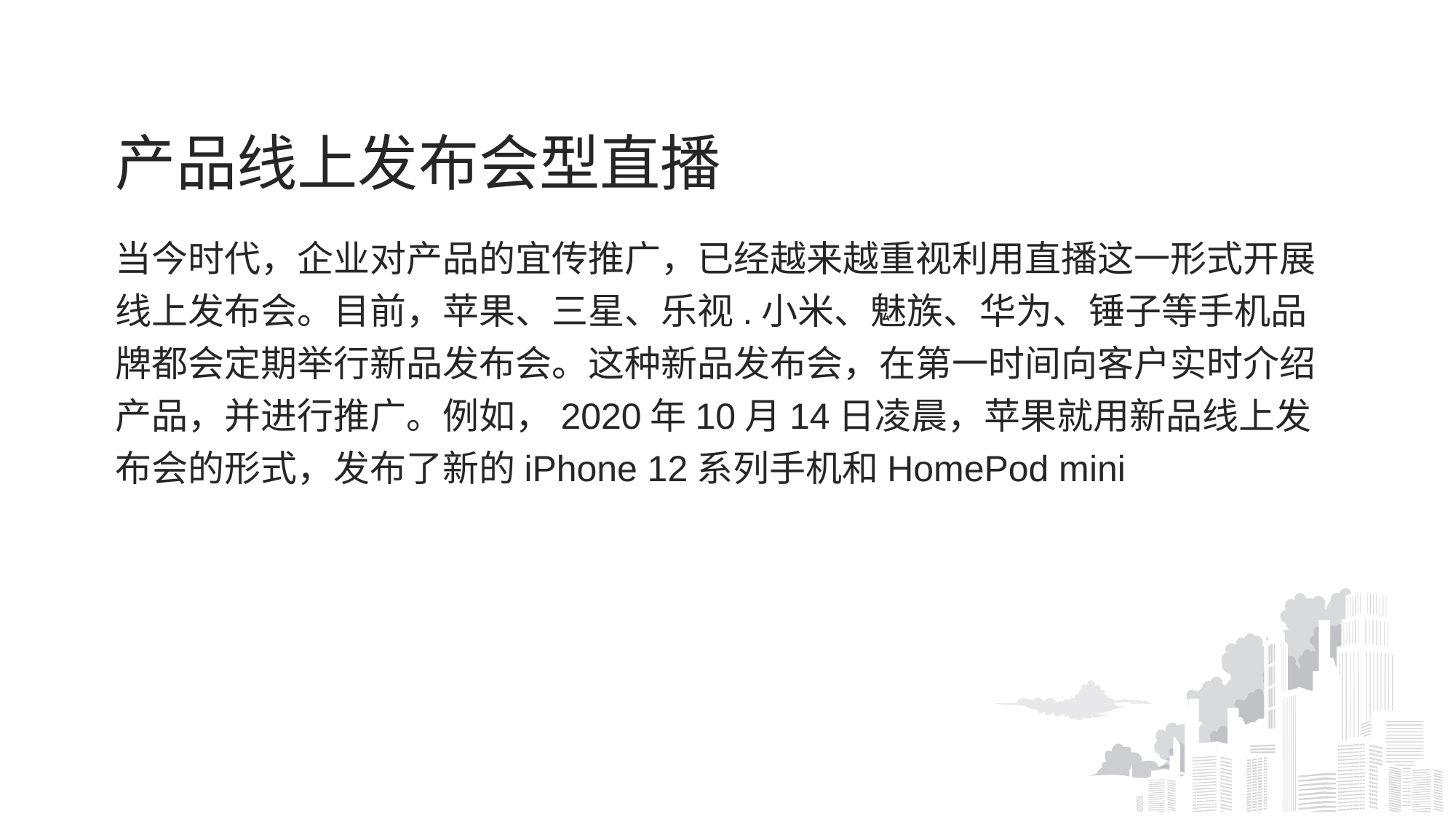

# 产品线上发布会型直播
当今时代，企业对产品的宜传推广，已经越来越重视利用直播这一形式开展线上发布会。目前，苹果、三星、乐视.小米、魅族、华为、锤子等手机品牌都会定期举行新品发布会。这种新品发布会，在第一时间向客户实时介绍产品，并进行推广。例如，2020年10月14日凌晨，苹果就用新品线上发布会的形式，发布了新的iPhone 12系列手机和HomePod mini